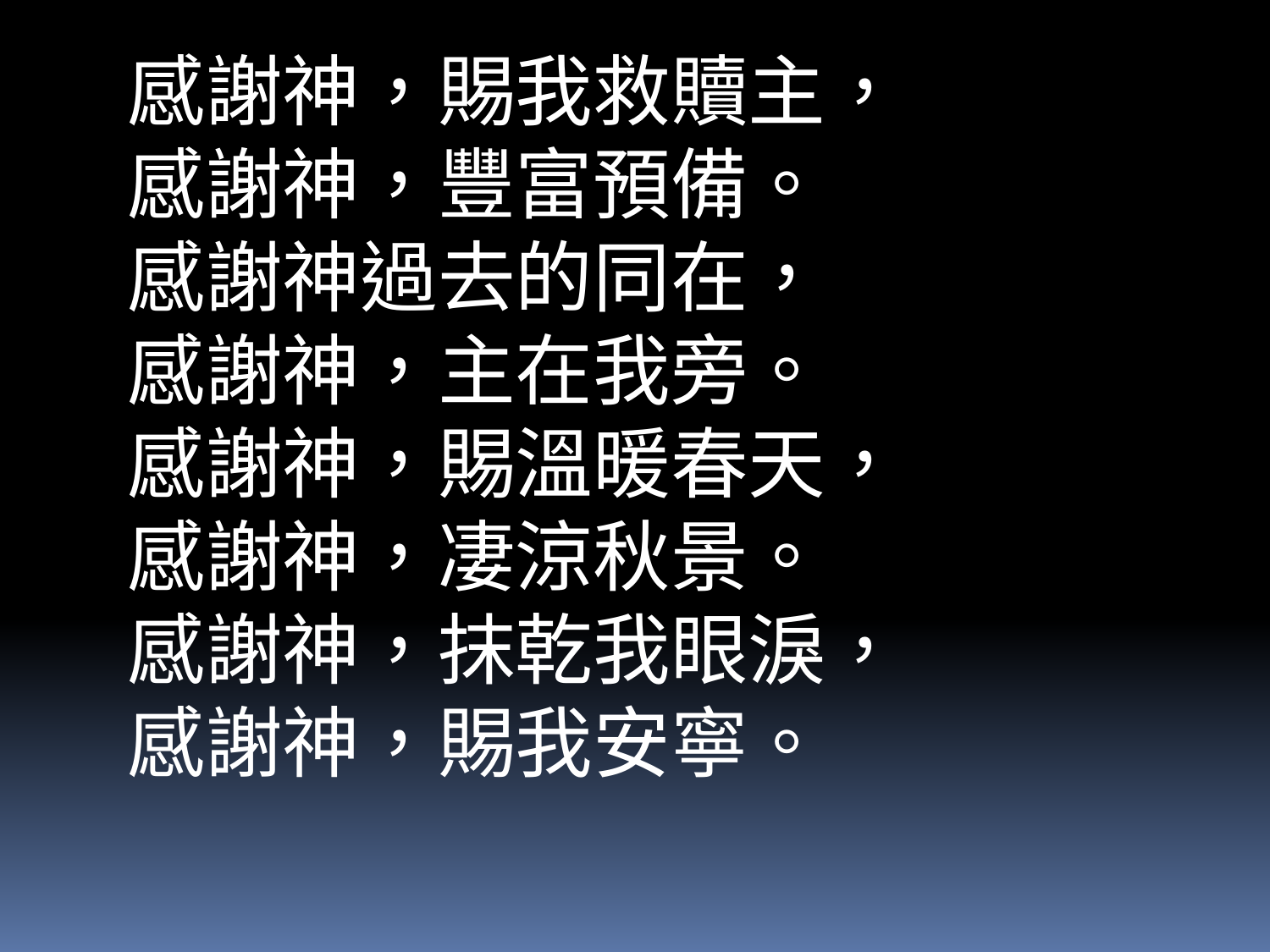

感謝神，賜我救贖主，
感謝神，豐富預備。
感謝神過去的同在，
感謝神，主在我旁。
感謝神，賜溫暖春天，
感謝神，凄涼秋景。
感謝神，抹乾我眼淚，
感謝神，賜我安寧。